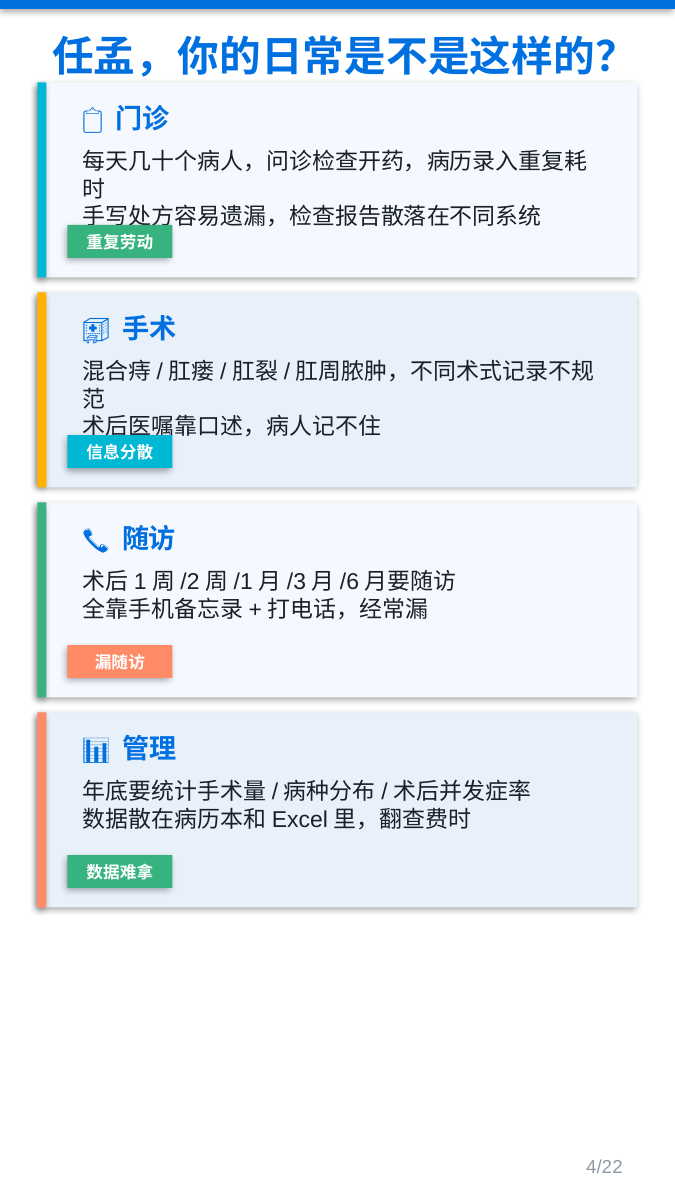

任孟，你的日常是不是这样的？

📋 门诊
每天几十个病人，问诊检查开药，病历录入重复耗时
手写处方容易遗漏，检查报告散落在不同系统

重复劳动

🏥 手术
混合痔/肛瘘/肛裂/肛周脓肿，不同术式记录不规范
术后医嘱靠口述，病人记不住

信息分散

📞 随访
术后1周/2周/1月/3月/6月要随访
全靠手机备忘录+打电话，经常漏

漏随访

📊 管理
年底要统计手术量/病种分布/术后并发症率
数据散在病历本和Excel里，翻查费时

数据难拿
4/22